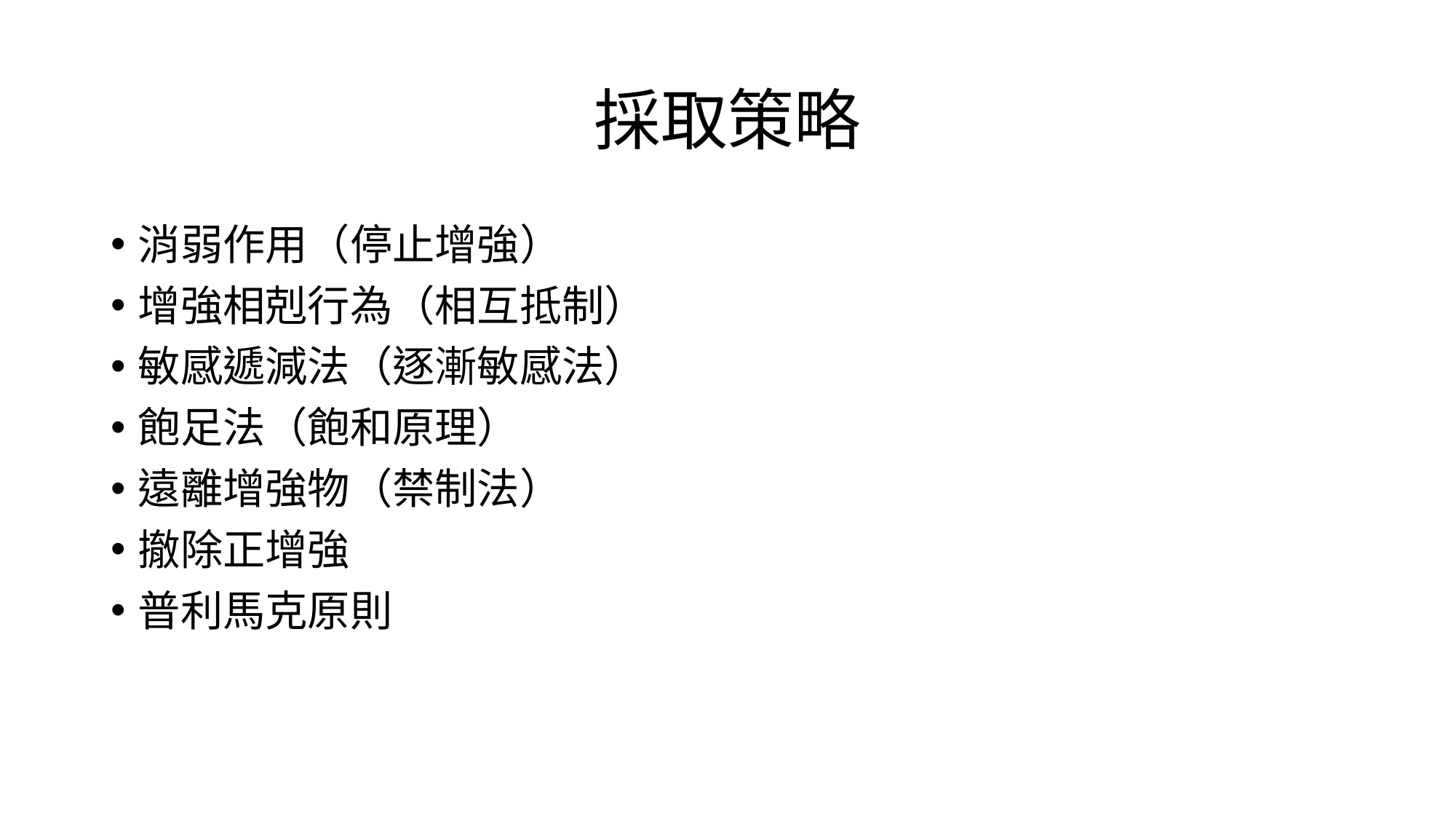

# 採取策略
消弱作用（停止增強）
增強相剋行為（相互抵制）
敏感遞減法（逐漸敏感法）
飽足法（飽和原理）
遠離增強物（禁制法）
撤除正增強
普利馬克原則